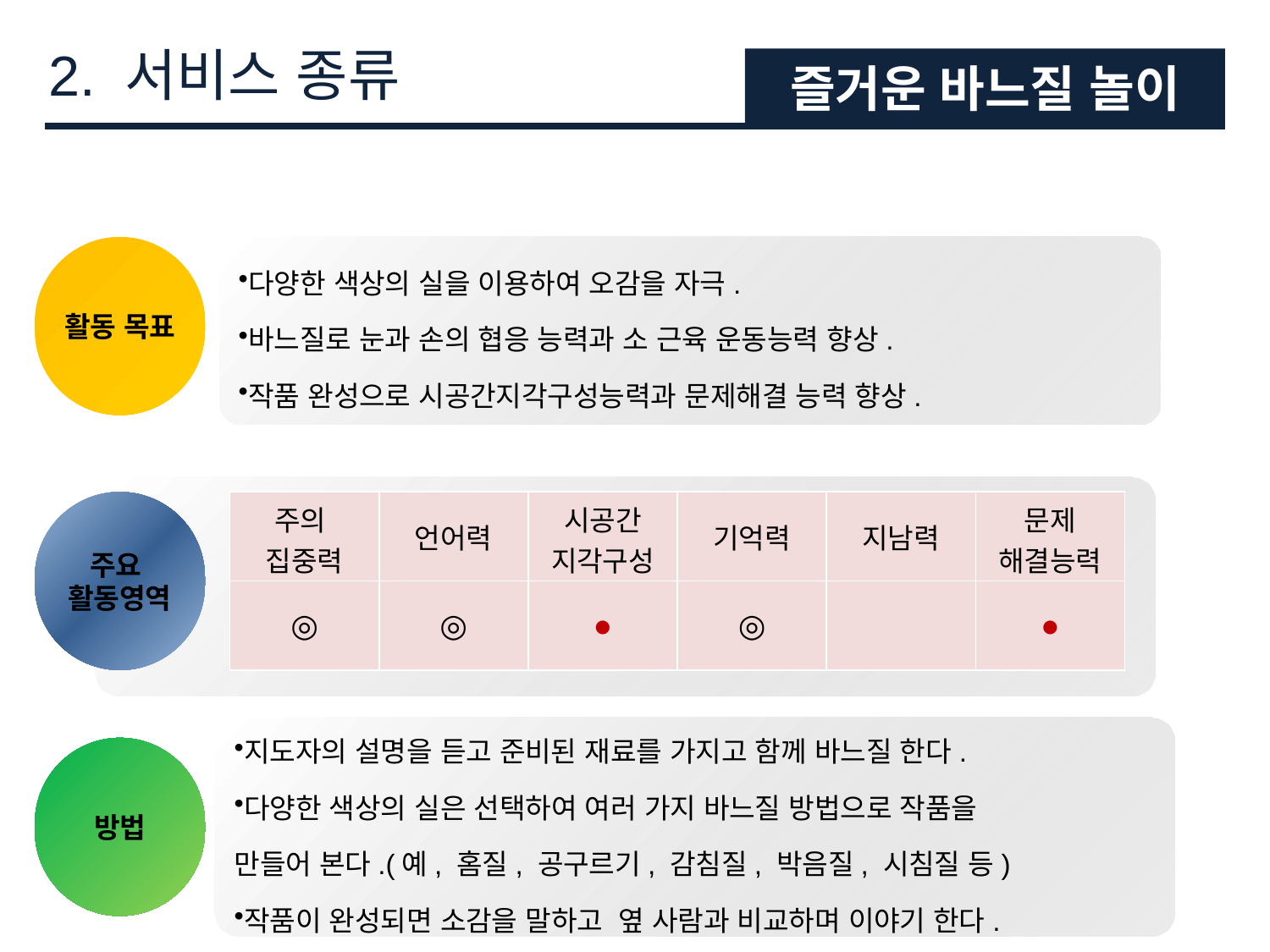

2. 서비스 종류
즐거운 바느질 놀이
즐거운 바느질 놀이
활동 목표
다양한 색상의 실을 이용하여 오감을 자극.
바느질로 눈과 손의 협응 능력과 소 근육 운동능력 향상.
작품 완성으로 시공간지각구성능력과 문제해결 능력 향상.

| 주의 집중력 | 언어력 | 시공간 지각구성 | 기억력 | 지남력 | 문제 해결능력 |
| --- | --- | --- | --- | --- | --- |
| ◎ | ◎ | ● | ◎ |  | ● |
주요
활동영역
지도자의 설명을 듣고 준비된 재료를 가지고 함께 바느질 한다.
다양한 색상의 실은 선택하여 여러 가지 바느질 방법으로 작품을
만들어 본다.(예, 홈질, 공구르기, 감침질, 박음질, 시침질 등)
작품이 완성되면 소감을 말하고  옆 사람과 비교하며 이야기 한다.
방법